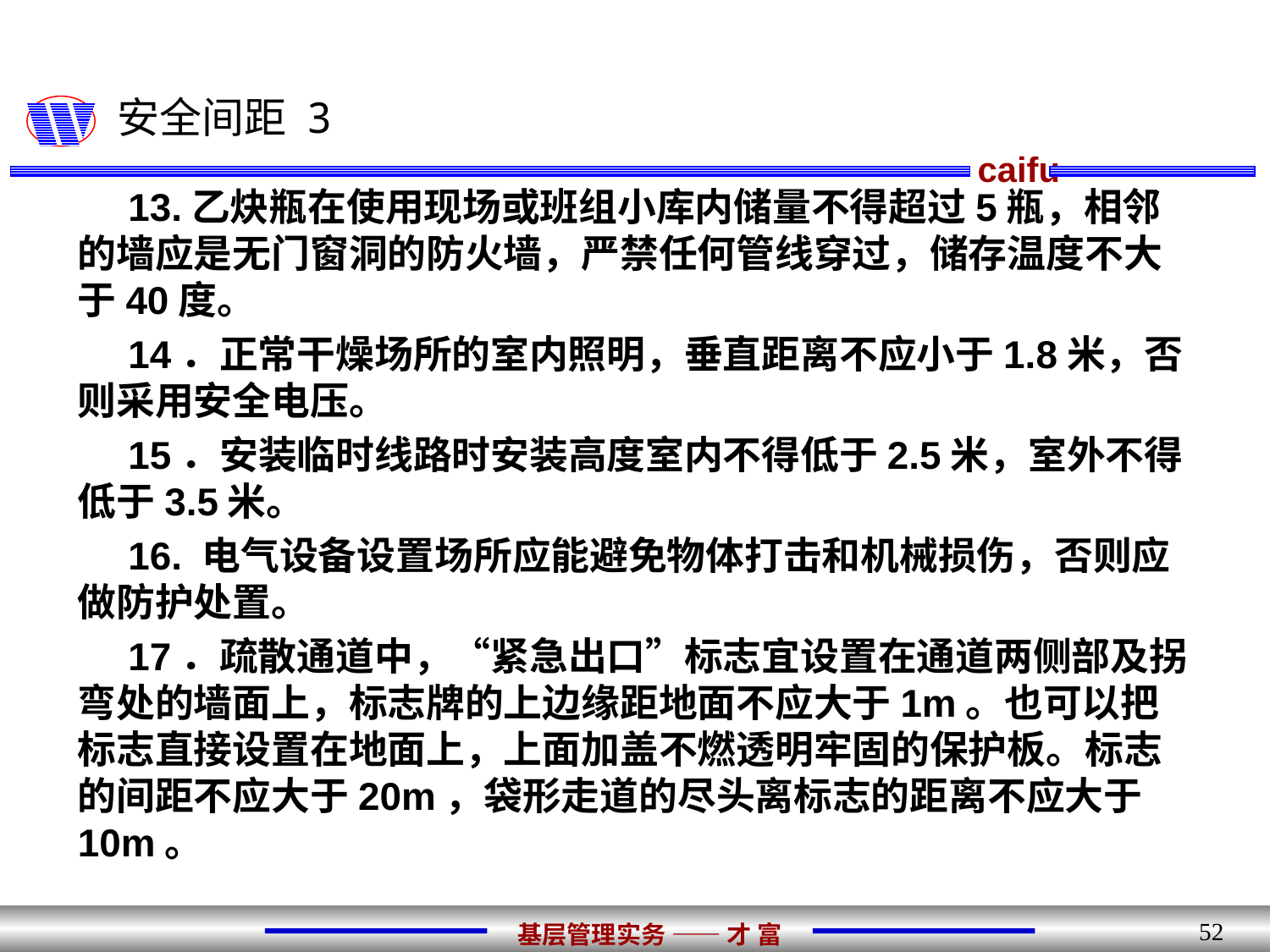

# 安全间距 3
13.乙炔瓶在使用现场或班组小库内储量不得超过5瓶，相邻的墙应是无门窗洞的防火墙，严禁任何管线穿过，储存温度不大于40度。
14．正常干燥场所的室内照明，垂直距离不应小于1.8米，否则采用安全电压。
15．安装临时线路时安装高度室内不得低于2.5米，室外不得低于3.5米。
16. 电气设备设置场所应能避免物体打击和机械损伤，否则应做防护处置。
17．疏散通道中，“紧急出口”标志宜设置在通道两侧部及拐弯处的墙面上，标志牌的上边缘距地面不应大于1m。也可以把标志直接设置在地面上，上面加盖不燃透明牢固的保护板。标志的间距不应大于20m，袋形走道的尽头离标志的距离不应大于10m。